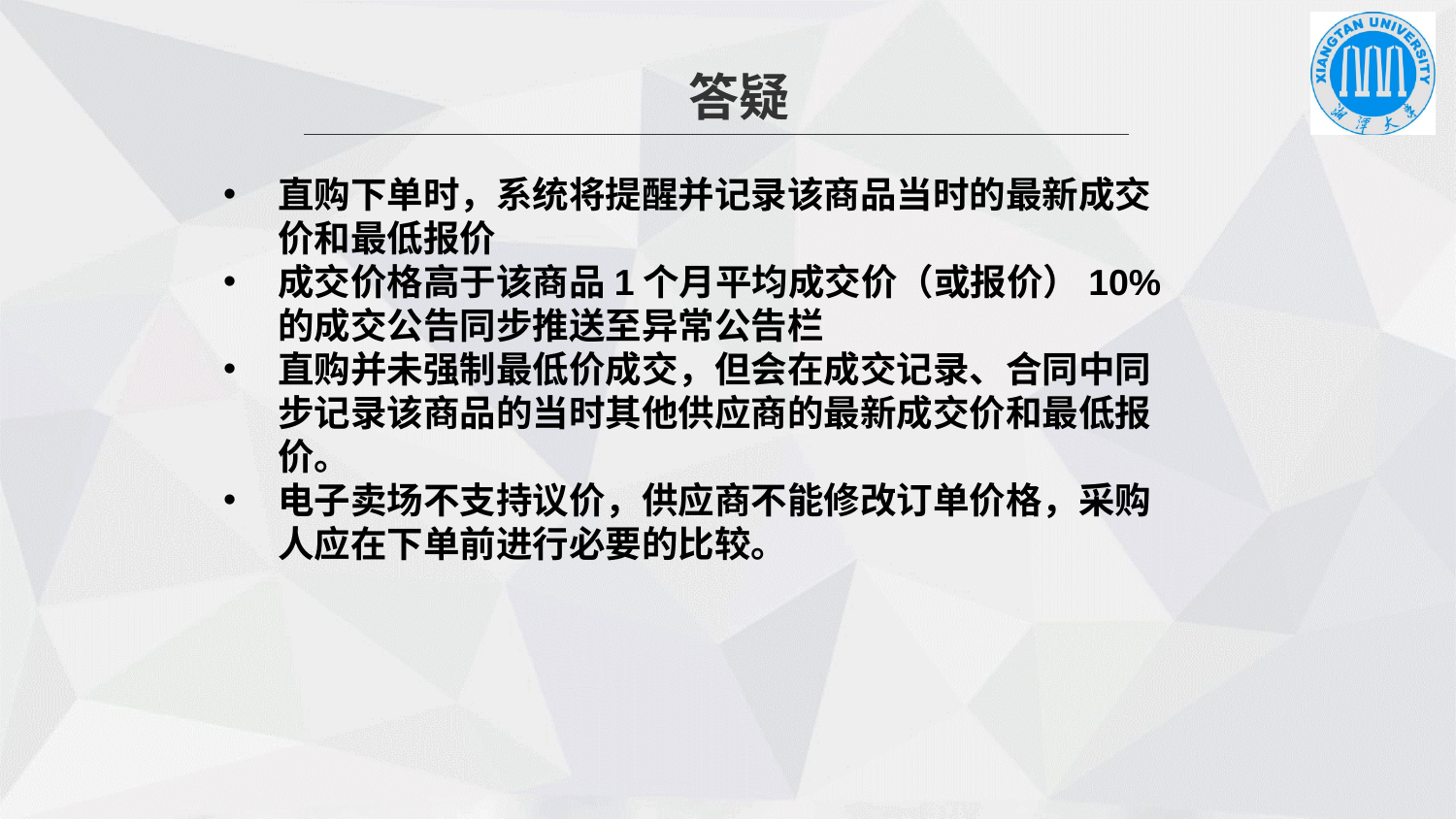

答疑
直购下单时，系统将提醒并记录该商品当时的最新成交价和最低报价
成交价格高于该商品1个月平均成交价（或报价）10%的成交公告同步推送至异常公告栏
直购并未强制最低价成交，但会在成交记录、合同中同步记录该商品的当时其他供应商的最新成交价和最低报价。
电子卖场不支持议价，供应商不能修改订单价格，采购人应在下单前进行必要的比较。